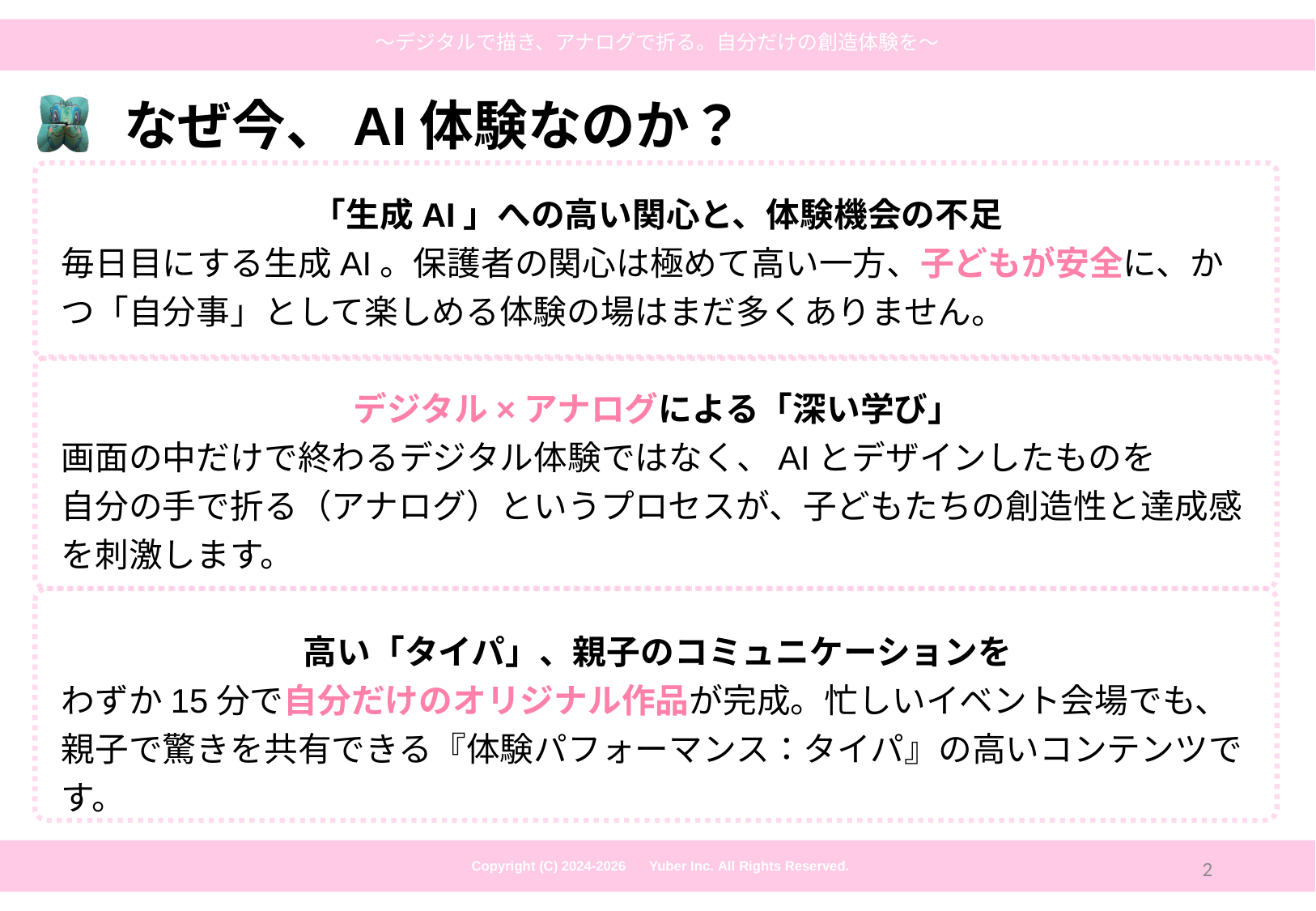

なぜ今、AI体験なのか？

「生成AI」への高い関心と、体験機会の不足
毎日目にする生成AI。保護者の関心は極めて高い一方、子どもが安全に、かつ「自分事」として楽しめる体験の場はまだ多くありません。

デジタル×アナログによる「深い学び」
画面の中だけで終わるデジタル体験ではなく、AIとデザインしたものを
自分の手で折る（アナログ）というプロセスが、子どもたちの創造性と達成感を刺激します。

高い「タイパ」、親子のコミュニケーションを
わずか15分で自分だけのオリジナル作品が完成。忙しいイベント会場でも、
親子で驚きを共有できる『体験パフォーマンス：タイパ』の高いコンテンツです。

2